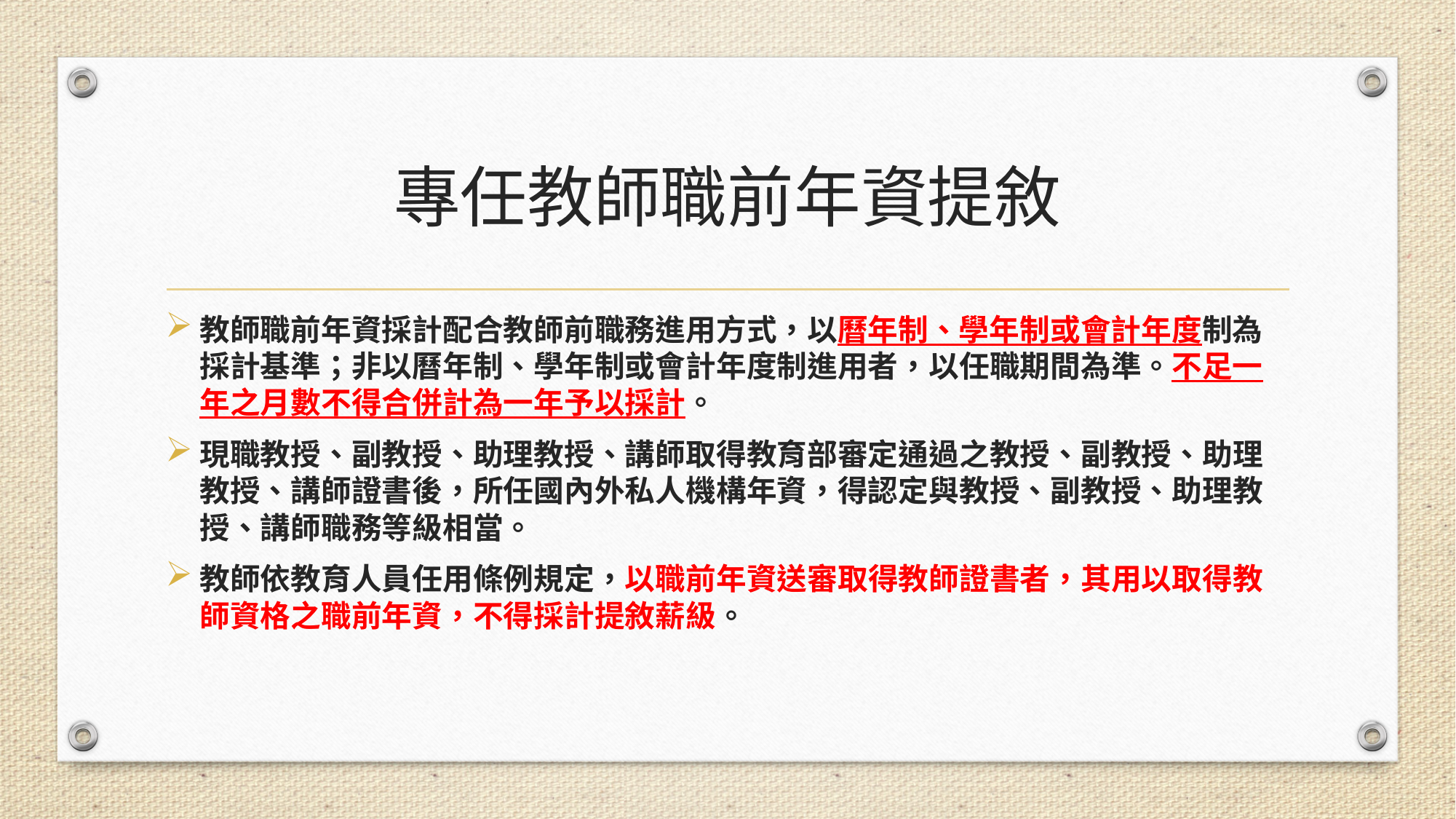

# 專任教師職前年資提敘
教師職前年資採計配合教師前職務進用方式，以曆年制、學年制或會計年度制為採計基準；非以曆年制、學年制或會計年度制進用者，以任職期間為準。不足一年之月數不得合併計為一年予以採計。
現職教授、副教授、助理教授、講師取得教育部審定通過之教授、副教授、助理教授、講師證書後，所任國內外私人機構年資，得認定與教授、副教授、助理教授、講師職務等級相當。
教師依教育人員任用條例規定，以職前年資送審取得教師證書者，其用以取得教師資格之職前年資，不得採計提敘薪級。